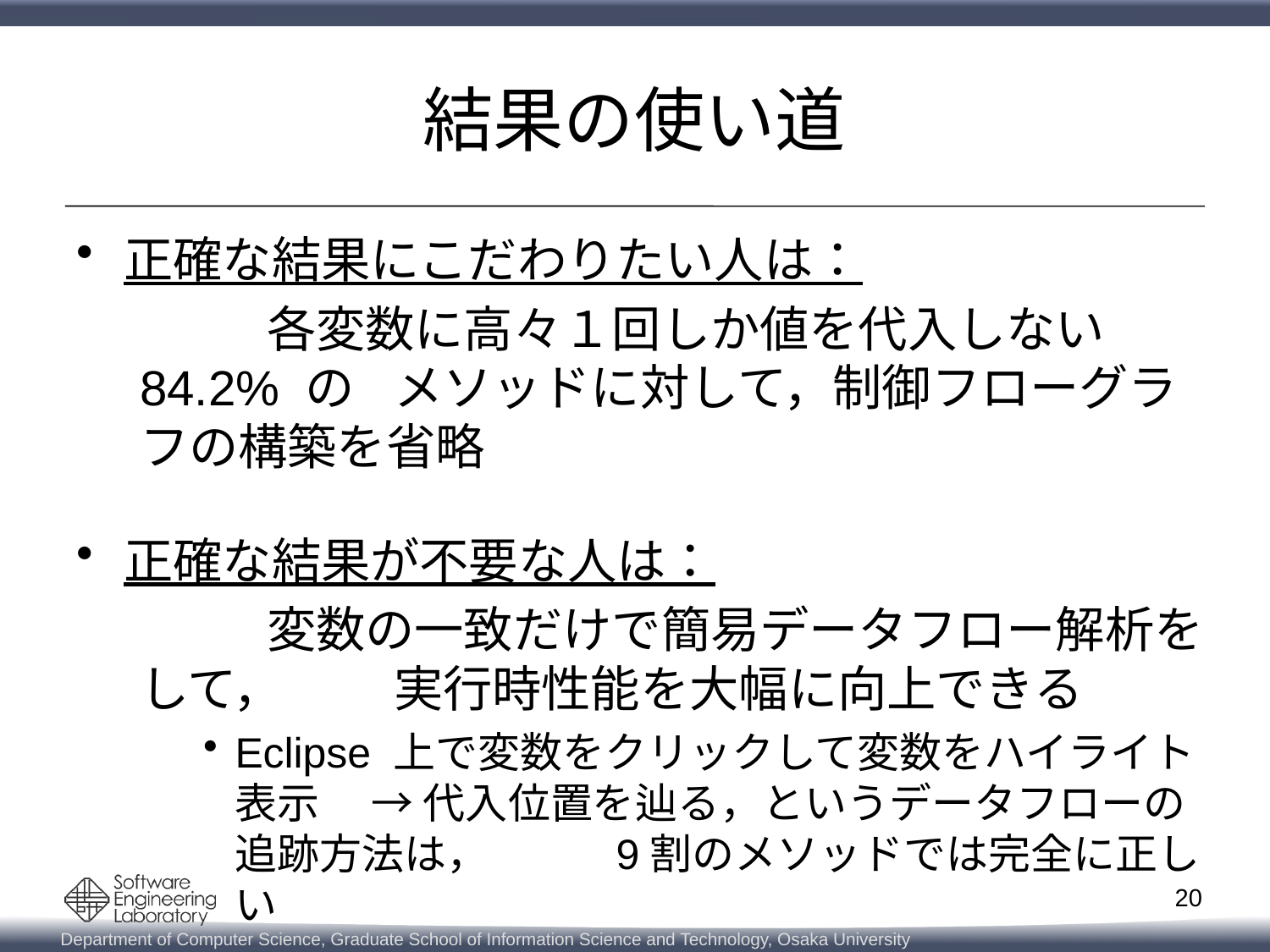

# 結果の使い道
正確な結果にこだわりたい人は：
	各変数に高々１回しか値を代入しない 84.2% の	メソッドに対して，制御フローグラフの構築を省略

正確な結果が不要な人は：
	変数の一致だけで簡易データフロー解析をして，	実行時性能を大幅に向上できる
Eclipse 上で変数をクリックして変数をハイライト表示 　→ 代入位置を辿る，というデータフローの追跡方法は，　　	9割のメソッドでは完全に正しい
20